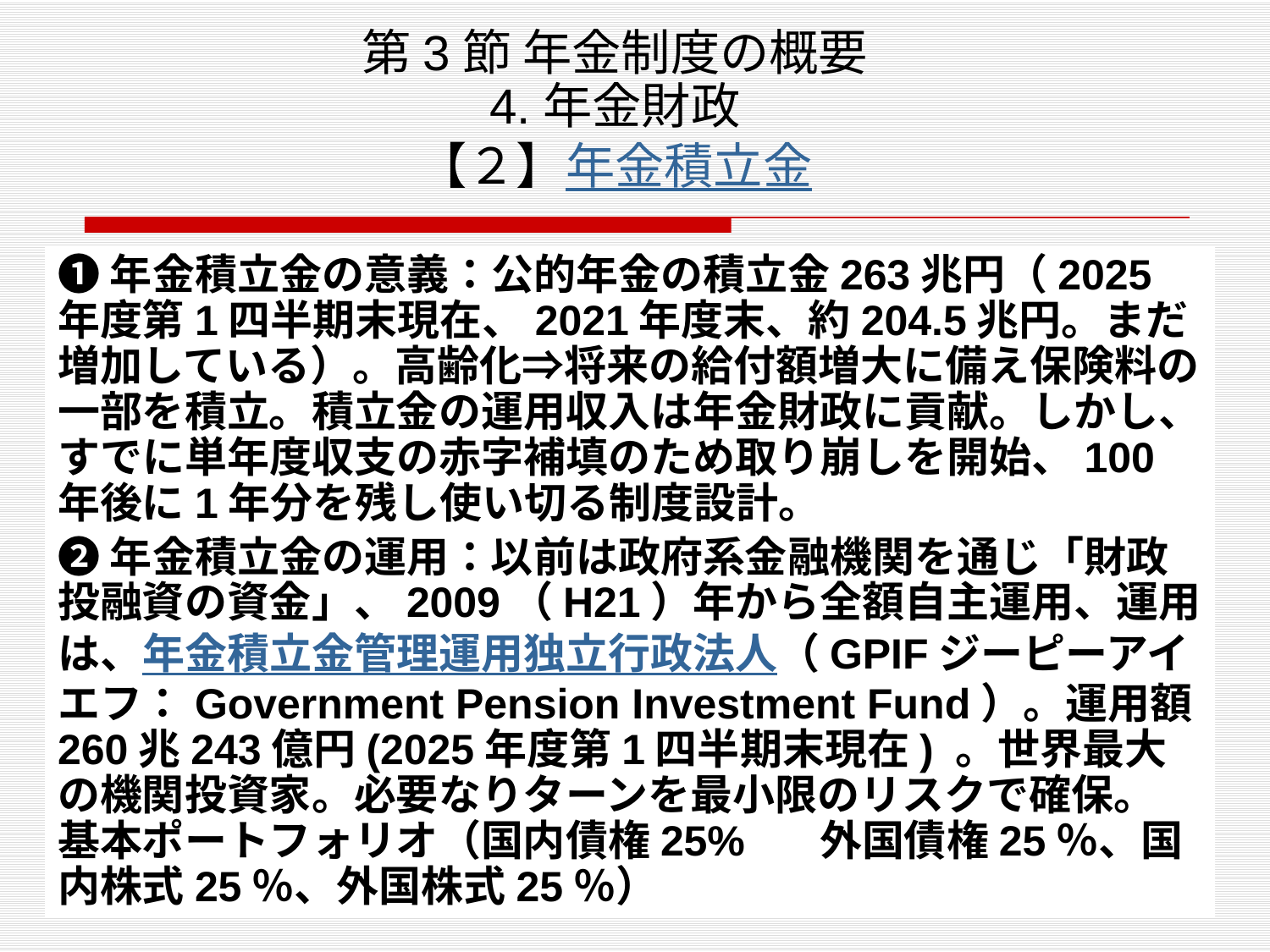

# 第3節 年金制度の概要 4.年金財政 【２】年金積立金
❶年金積立金の意義：公的年金の積立金263兆円（2025年度第1四半期末現在、2021年度末、約204.5兆円。まだ増加している）。高齢化⇒将来の給付額増大に備え保険料の一部を積立。積立金の運用収入は年金財政に貢献。しかし、すでに単年度収支の赤字補填のため取り崩しを開始、100年後に1年分を残し使い切る制度設計。
❷年金積立金の運用：以前は政府系金融機関を通じ「財政投融資の資金」、2009（H21）年から全額自主運用、運用は、年金積立金管理運用独立行政法人（GPIFジーピーアイエフ：Government Pension Investment Fund）。運用額260兆243億円(2025年度第1四半期末現在) 。世界最大の機関投資家。必要なりターンを最小限のリスクで確保。 基本ポートフォリオ（国内債権25%	外国債権25％、国内株式25％、外国株式25％）